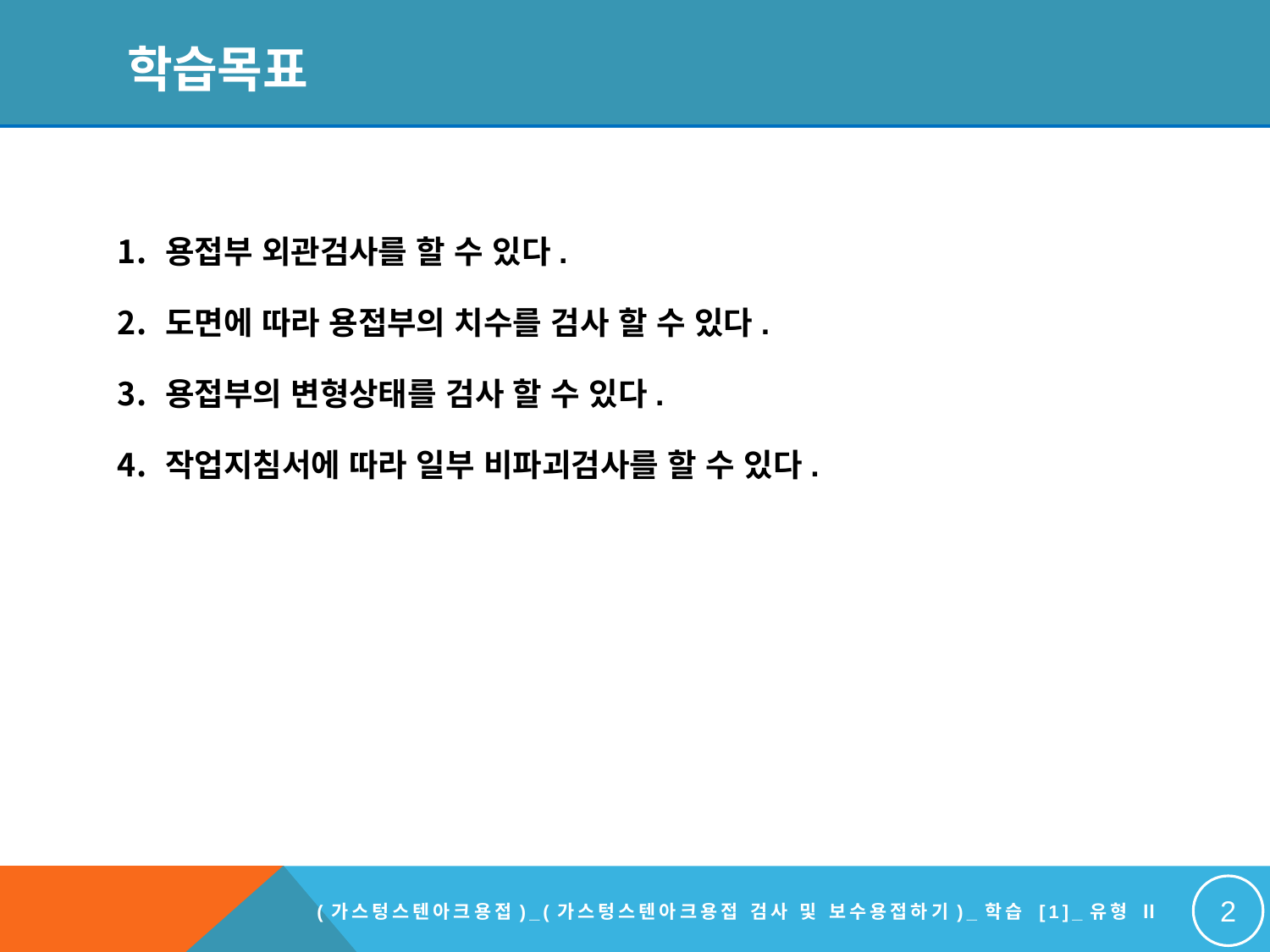

# 학습목표
용접부 외관검사를 할 수 있다.
도면에 따라 용접부의 치수를 검사 할 수 있다.
용접부의 변형상태를 검사 할 수 있다.
작업지침서에 따라 일부 비파괴검사를 할 수 있다.

2
(가스텅스텐아크용접)_(가스텅스텐아크용접 검사 및 보수용접하기)_학습 [1]_유형 Ⅱ